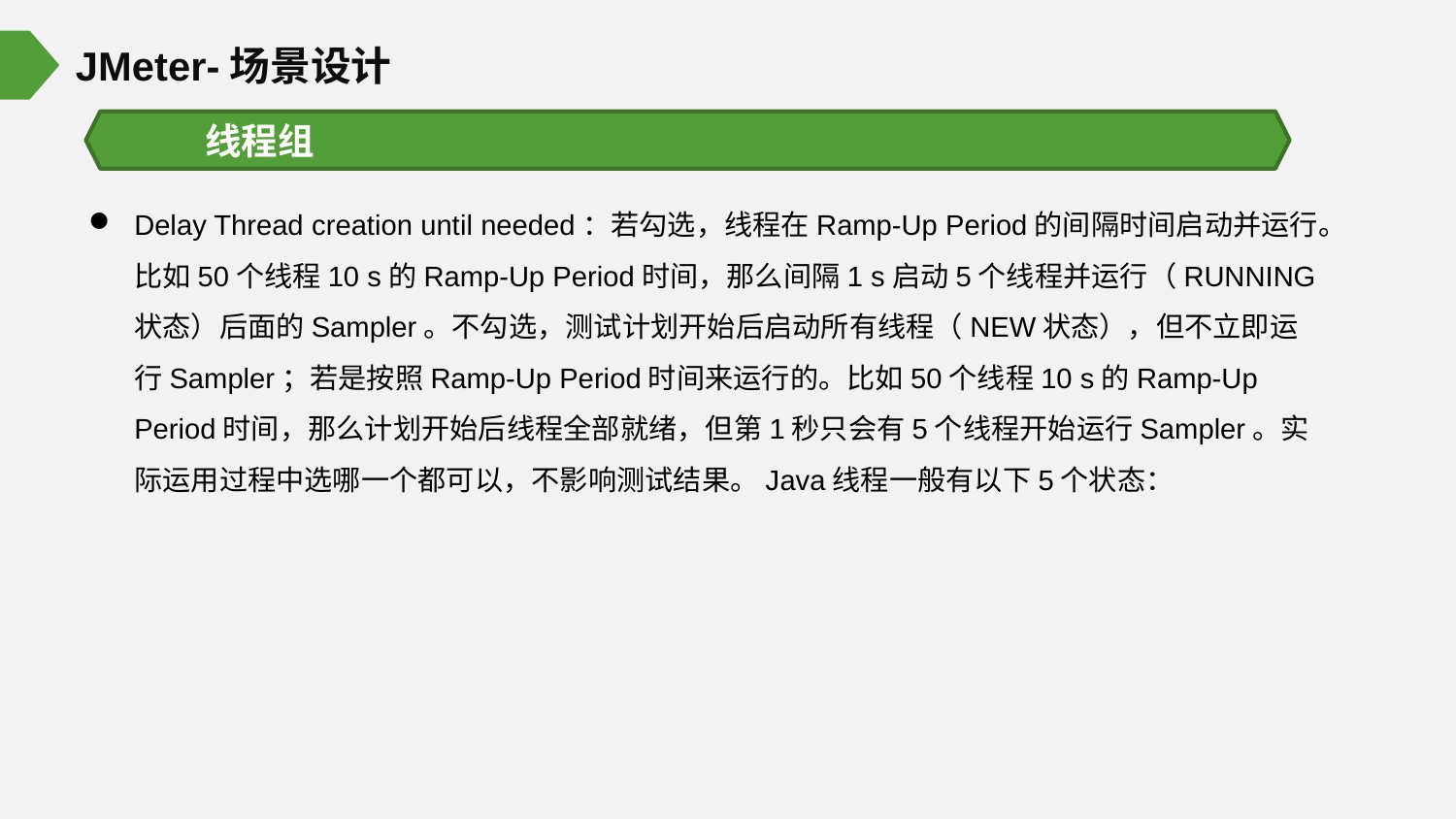

JMeter-场景设计
线程组
Delay Thread creation until needed：若勾选，线程在Ramp-Up Period的间隔时间启动并运行。比如50个线程10 s的Ramp-Up Period时间，那么间隔1 s启动5个线程并运行（RUNNING状态）后面的Sampler。不勾选，测试计划开始后启动所有线程（NEW状态），但不立即运行Sampler；若是按照Ramp-Up Period时间来运行的。比如50个线程10 s的Ramp-Up Period时间，那么计划开始后线程全部就绪，但第1秒只会有5个线程开始运行Sampler。实际运用过程中选哪一个都可以，不影响测试结果。Java线程一般有以下5个状态：